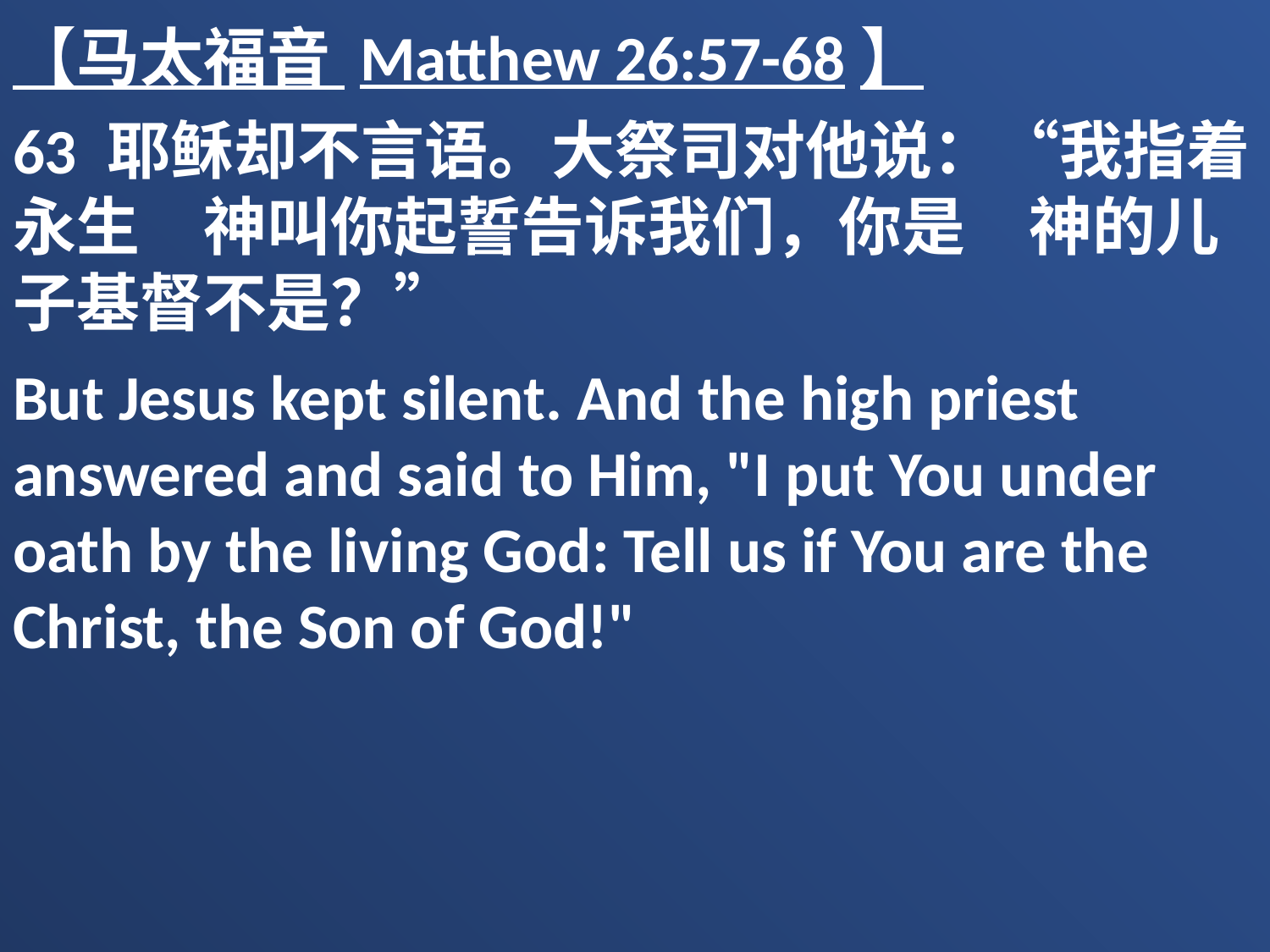

【马太福音 Matthew 26:57-68】
63 耶稣却不言语。大祭司对他说：“我指着永生　神叫你起誓告诉我们，你是　神的儿子基督不是？”
But Jesus kept silent. And the high priest answered and said to Him, "I put You under oath by the living God: Tell us if You are the Christ, the Son of God!"